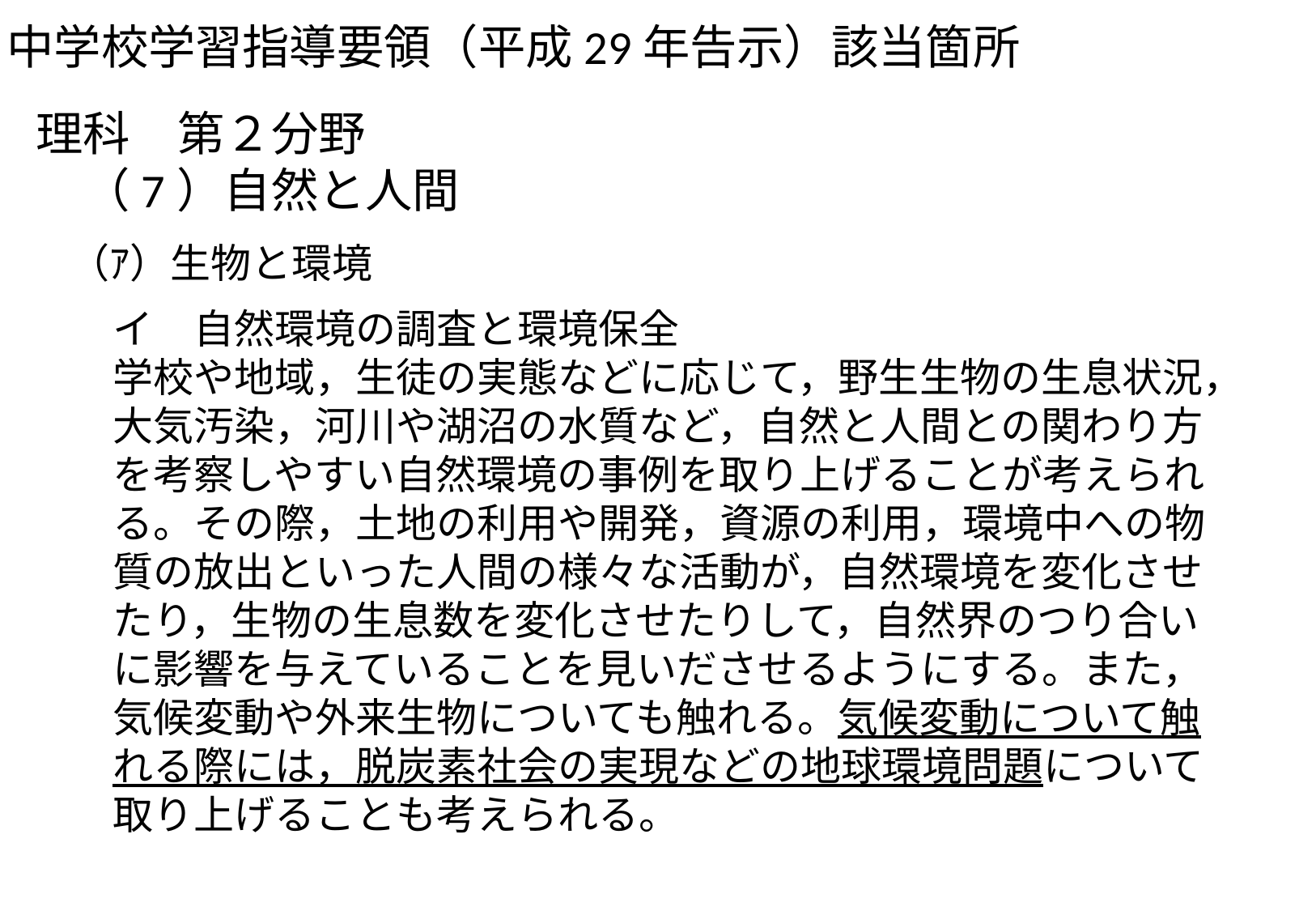

中学校学習指導要領（平成29年告示）該当箇所
理科　第２分野
　（7）自然と人間
（ｱ）生物と環境
イ　自然環境の調査と環境保全
学校や地域，生徒の実態などに応じて，野生生物の生息状況，大気汚染，河川や湖沼の水質など，自然と人間との関わり方を考察しやすい自然環境の事例を取り上げることが考えられる。その際，土地の利用や開発，資源の利用，環境中への物質の放出といった人間の様々な活動が，自然環境を変化させたり，生物の生息数を変化させたりして，自然界のつり合いに影響を与えていることを見いださせるようにする。また，気候変動や外来生物についても触れる。気候変動について触れる際には，脱炭素社会の実現などの地球環境問題について取り上げることも考えられる。